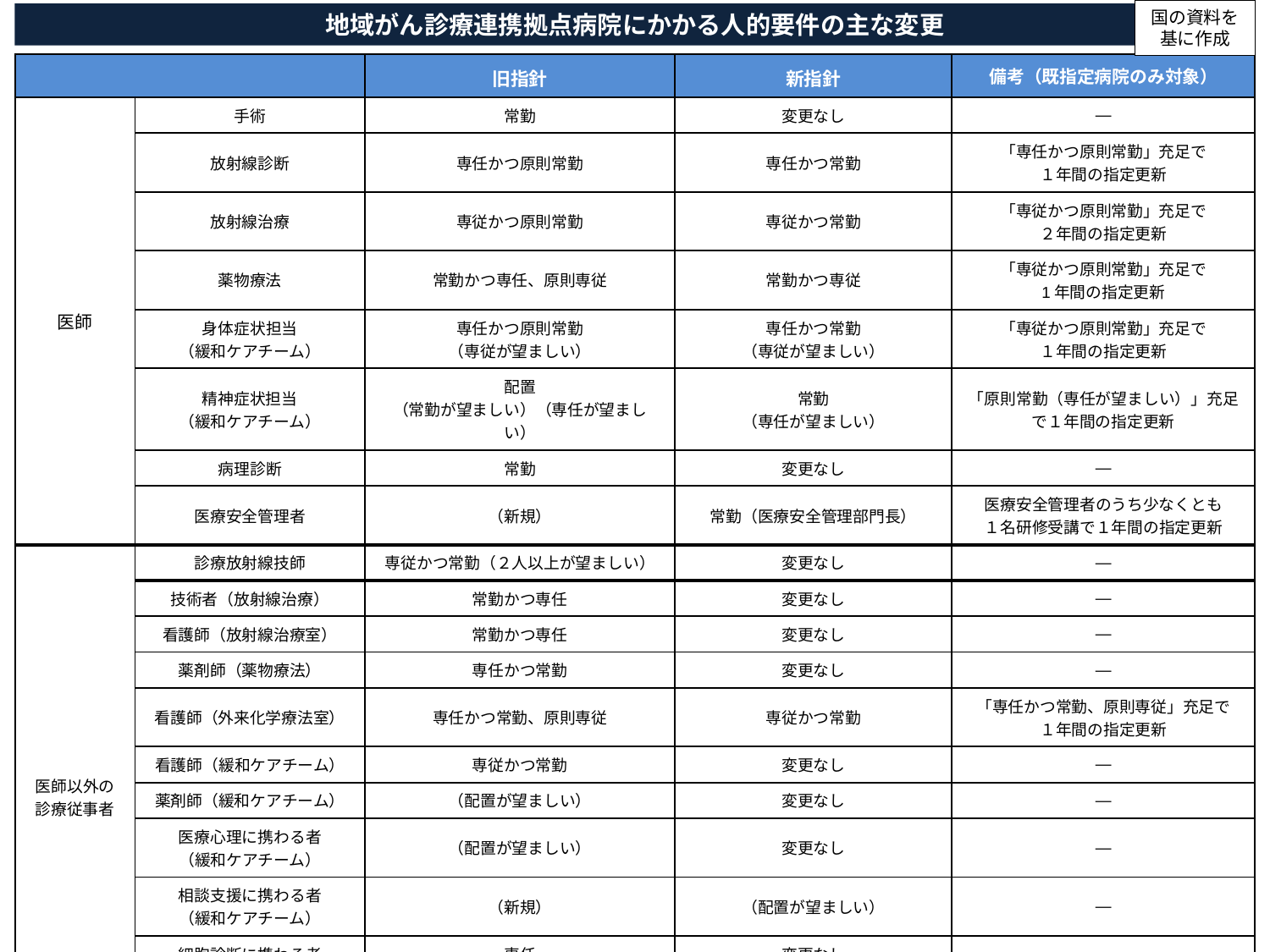

国の資料を
基に作成
地域がん診療連携拠点病院にかかる人的要件の主な変更
|  |  | 旧指針 | 新指針 | 備考（既指定病院のみ対象） |
| --- | --- | --- | --- | --- |
| 医師 | 手術 | 常勤 | 変更なし | ― |
|  | 放射線診断 | 専任かつ原則常勤 | 専任かつ常勤 | 「専任かつ原則常勤」充足で １年間の指定更新 |
|  | 放射線治療 | 専従かつ原則常勤 | 専従かつ常勤 | 「専従かつ原則常勤」充足で ２年間の指定更新 |
|  | 薬物療法 | 常勤かつ専任、原則専従 | 常勤かつ専従 | 「専従かつ原則常勤」充足で 1年間の指定更新 |
|  | 身体症状担当 （緩和ケアチーム） | 専任かつ原則常勤 （専従が望ましい） | 専任かつ常勤 （専従が望ましい） | 「専従かつ原則常勤」充足で １年間の指定更新 |
|  | 精神症状担当 （緩和ケアチーム） | 配置 （常勤が望ましい）（専任が望ましい） | 常勤 （専任が望ましい） | 「原則常勤（専任が望ましい）」充足で１年間の指定更新 |
|  | 病理診断 | 常勤 | 変更なし | ― |
|  | 医療安全管理者 | （新規） | 常勤（医療安全管理部門長） | 医療安全管理者のうち少なくとも １名研修受講で１年間の指定更新 |
| 医師以外の 診療従事者 | 診療放射線技師 | 専従かつ常勤（２人以上が望ましい） | 変更なし | ― |
|  | 技術者（放射線治療） | 常勤かつ専任 | 変更なし | ― |
|  | 看護師（放射線治療室） | 常勤かつ専任 | 変更なし | ― |
|  | 薬剤師（薬物療法） | 専任かつ常勤 | 変更なし | ― |
|  | 看護師（外来化学療法室） | 専任かつ常勤、原則専従 | 専従かつ常勤 | 「専任かつ常勤、原則専従」充足で １年間の指定更新 |
|  | 看護師（緩和ケアチーム） | 専従かつ常勤 | 変更なし | ― |
|  | 薬剤師（緩和ケアチーム） | （配置が望ましい） | 変更なし | ― |
|  | 医療心理に携わる者 （緩和ケアチーム） | （配置が望ましい） | 変更なし | ― |
|  | 相談支援に携わる者 （緩和ケアチーム） | （新規） | （配置が望ましい） | ― |
|  | 細胞診断に携わる者 | 専任 | 変更なし | ― |
|  | 薬剤師（医療安全管理者） | (新規) | 専任かつ常勤 | 医療安全管理者のうち少なくとも １名研修受講で１年間の指定更新 |
|  | 看護師（医療安全管理者） | （新規） | 専従かつ常勤 | 医療安全管理者のうち少なくとも １名研修受講で１年間の指定更新 |